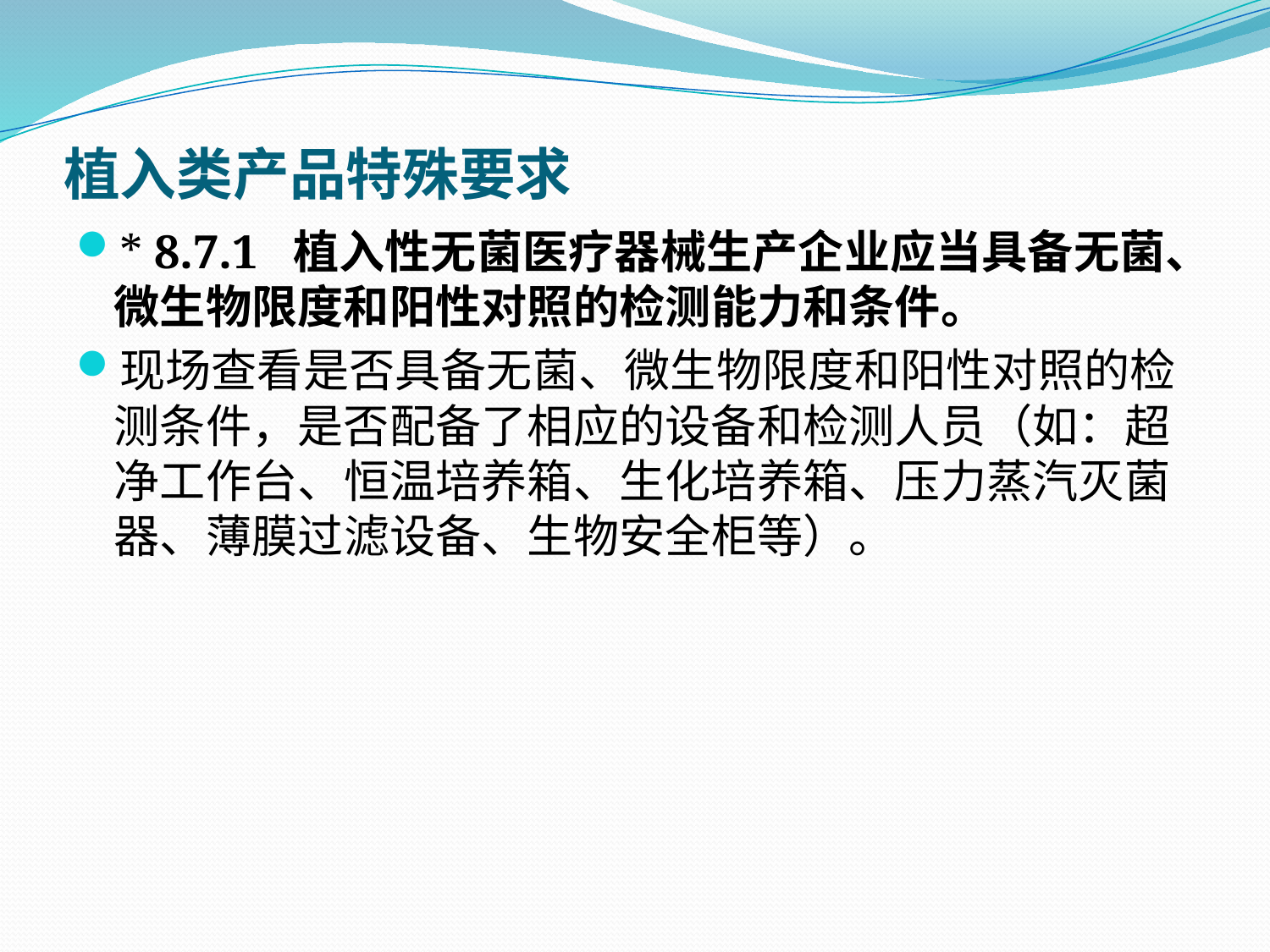

植入类产品特殊要求
* 8.7.1  植入性无菌医疗器械生产企业应当具备无菌、微生物限度和阳性对照的检测能力和条件。
现场查看是否具备无菌、微生物限度和阳性对照的检测条件，是否配备了相应的设备和检测人员（如：超净工作台、恒温培养箱、生化培养箱、压力蒸汽灭菌器、薄膜过滤设备、生物安全柜等）。